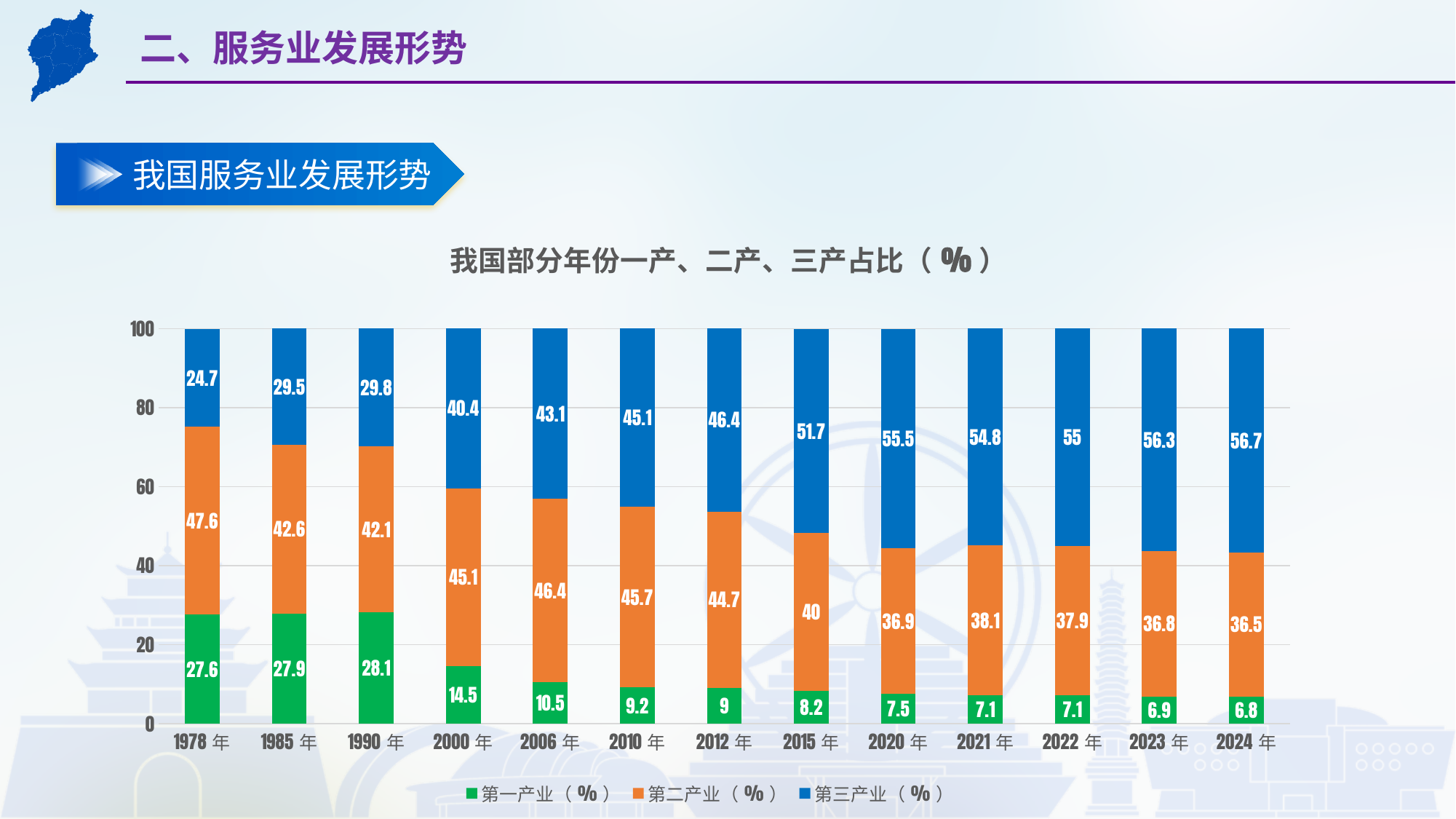

二、服务业发展形势

我国服务业发展形势

### Chart: 我国部分年份一产、二产、三产占比（%）

| Category | 第一产业（%） | 第二产业（%） | 第三产业（%） |
|---|---|---|---|
| 1978年 | 27.6 | 47.6 | 24.7 |
| 1985年 | 27.9 | 42.6 | 29.5 |
| 1990年 | 28.1 | 42.1 | 29.8 |
| 2000年 | 14.5 | 45.1 | 40.4 |
| 2006年 | 10.5 | 46.4 | 43.1 |
| 2010年 | 9.2 | 45.7 | 45.1 |
| 2012年 | 9.0 | 44.7 | 46.4 |
| 2015年 | 8.2 | 40.0 | 51.7 |
| 2020年 | 7.5 | 36.9 | 55.5 |
| 2021年 | 7.1 | 38.1 | 54.8 |
| 2022年 | 7.1 | 37.9 | 55.0 |
| 2023年 | 6.9 | 36.8 | 56.3 |
| 2024年 | 6.8 | 36.5 | 56.7 |